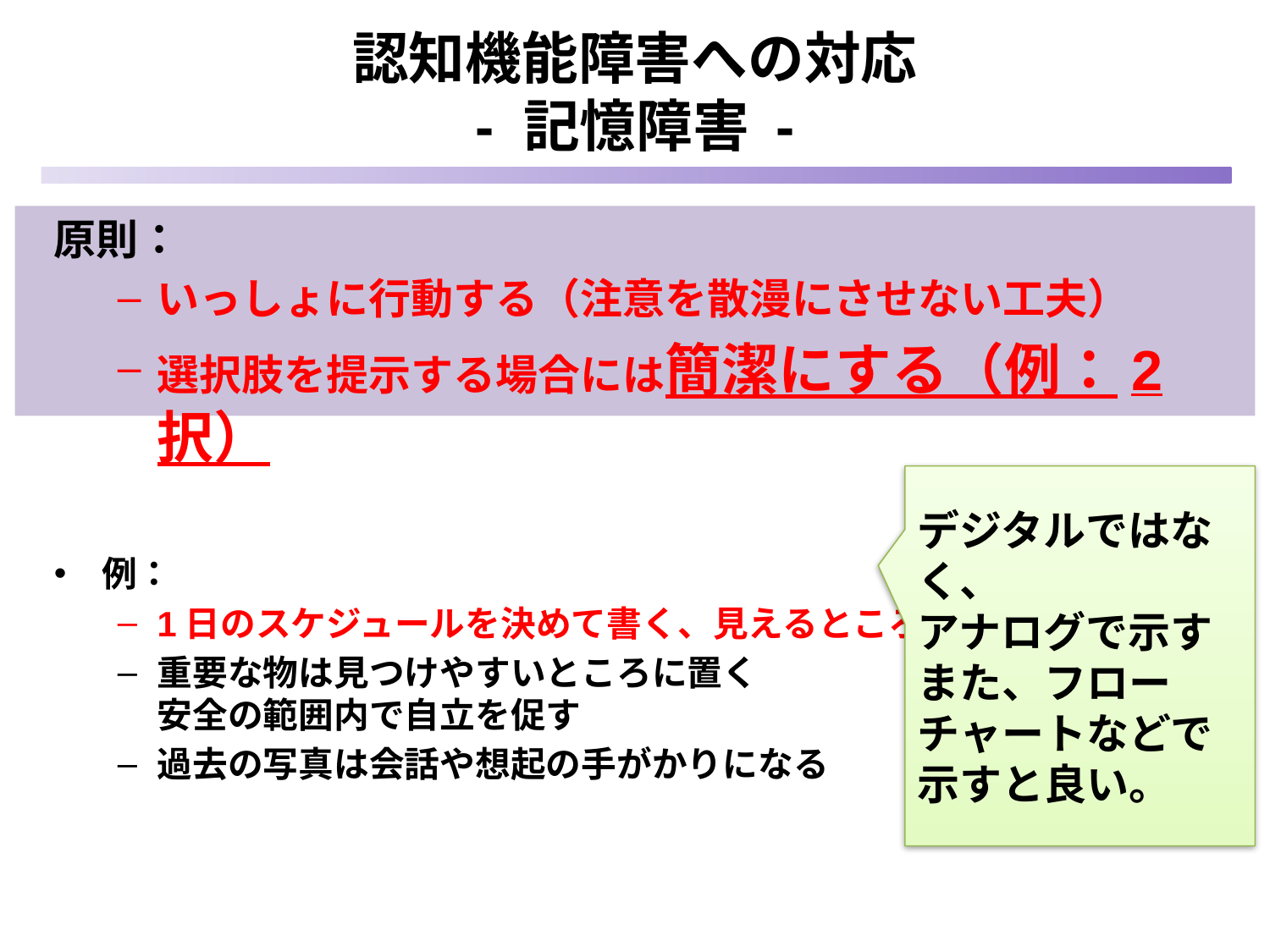

# 認知機能障害への対応 - 記憶障害 -

原則：
いっしょに行動する（注意を散漫にさせない工夫）
選択肢を提示する場合には簡潔にする（例：2択）

例：
1日のスケジュールを決めて書く、見えるところに置く
重要な物は見つけやすいところに置く
安全の範囲内で自立を促す
過去の写真は会話や想起の手がかりになる
デジタルではなく、
アナログで示す
また、フローチャートなどで示すと良い。